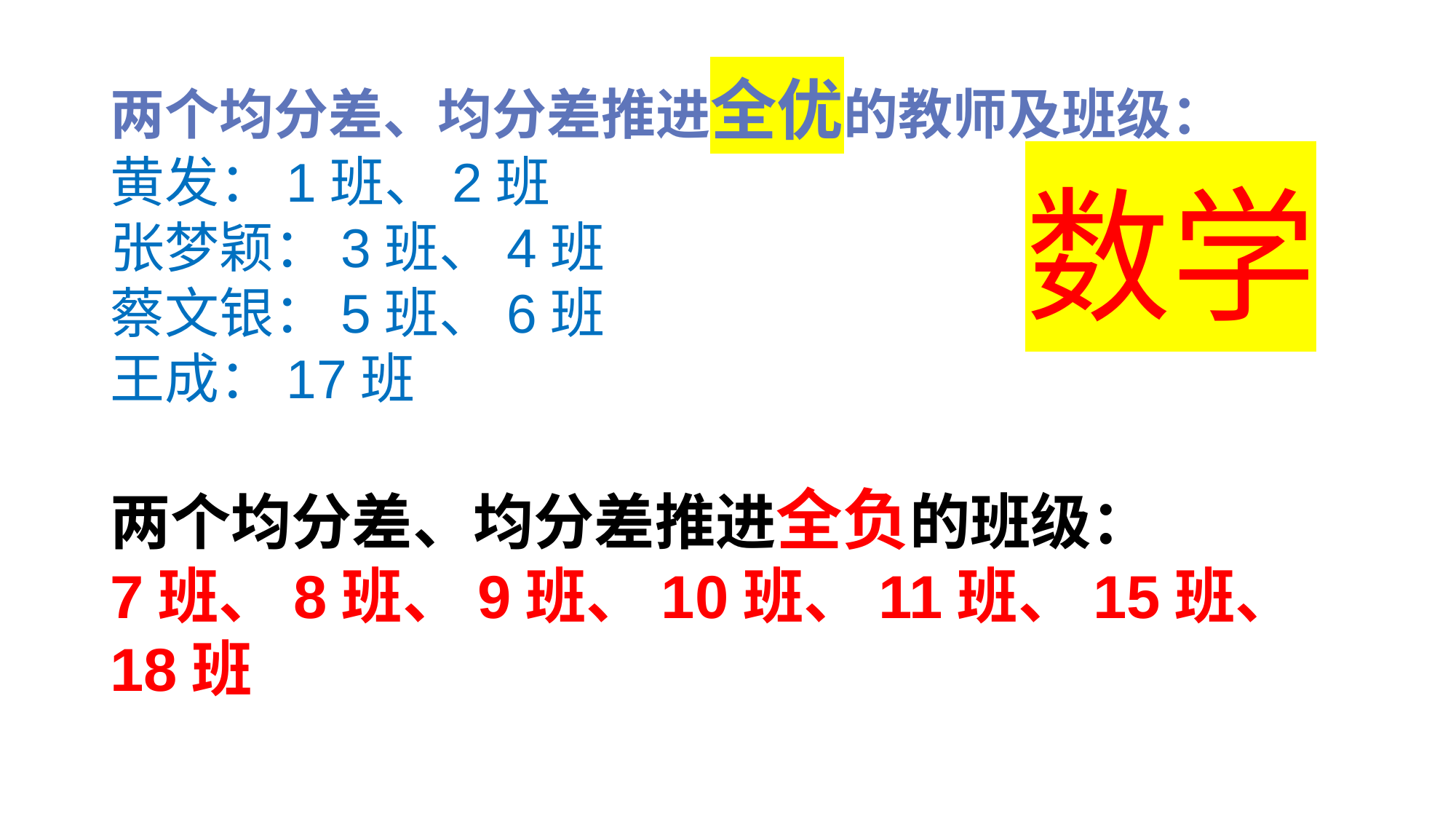

两个均分差、均分差推进全优的教师及班级：
黄发：1班、2班
张梦颖：3班、4班
蔡文银：5班、6班
王成：17班

数学
两个均分差、均分差推进全负的班级：
7班、8班、9班、10班、11班、15班、18班